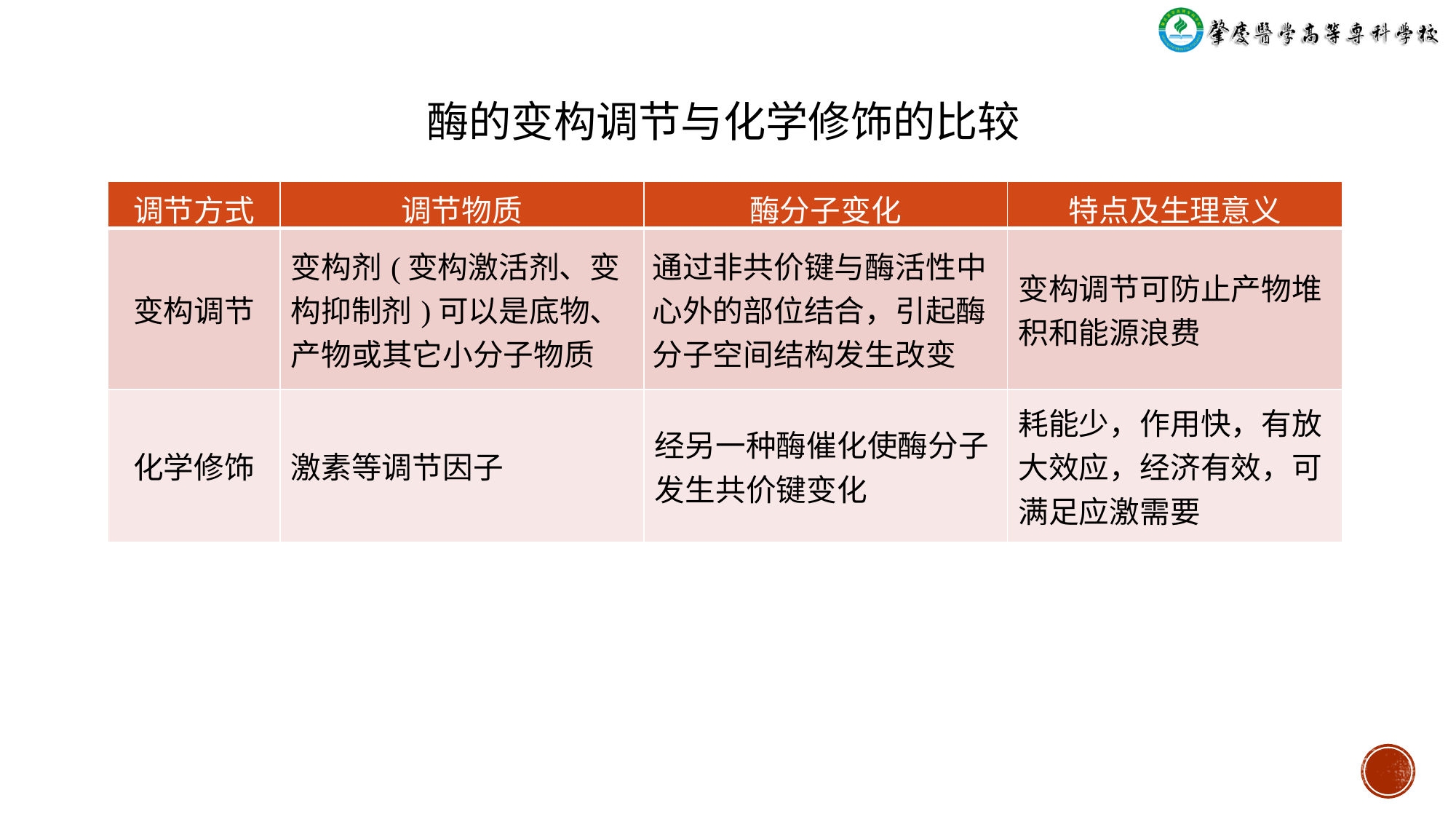

酶的变构调节与化学修饰的比较
| 调节方式 | 调节物质 | 酶分子变化 | 特点及生理意义 |
| --- | --- | --- | --- |
| 变构调节 | 变构剂(变构激活剂、变构抑制剂)可以是底物、产物或其它小分子物质 | 通过非共价键与酶活性中心外的部位结合，引起酶分子空间结构发生改变 | 变构调节可防止产物堆积和能源浪费 |
| 化学修饰 | 激素等调节因子 | 经另一种酶催化使酶分子发生共价键变化 | 耗能少，作用快，有放大效应，经济有效，可满足应激需要 |